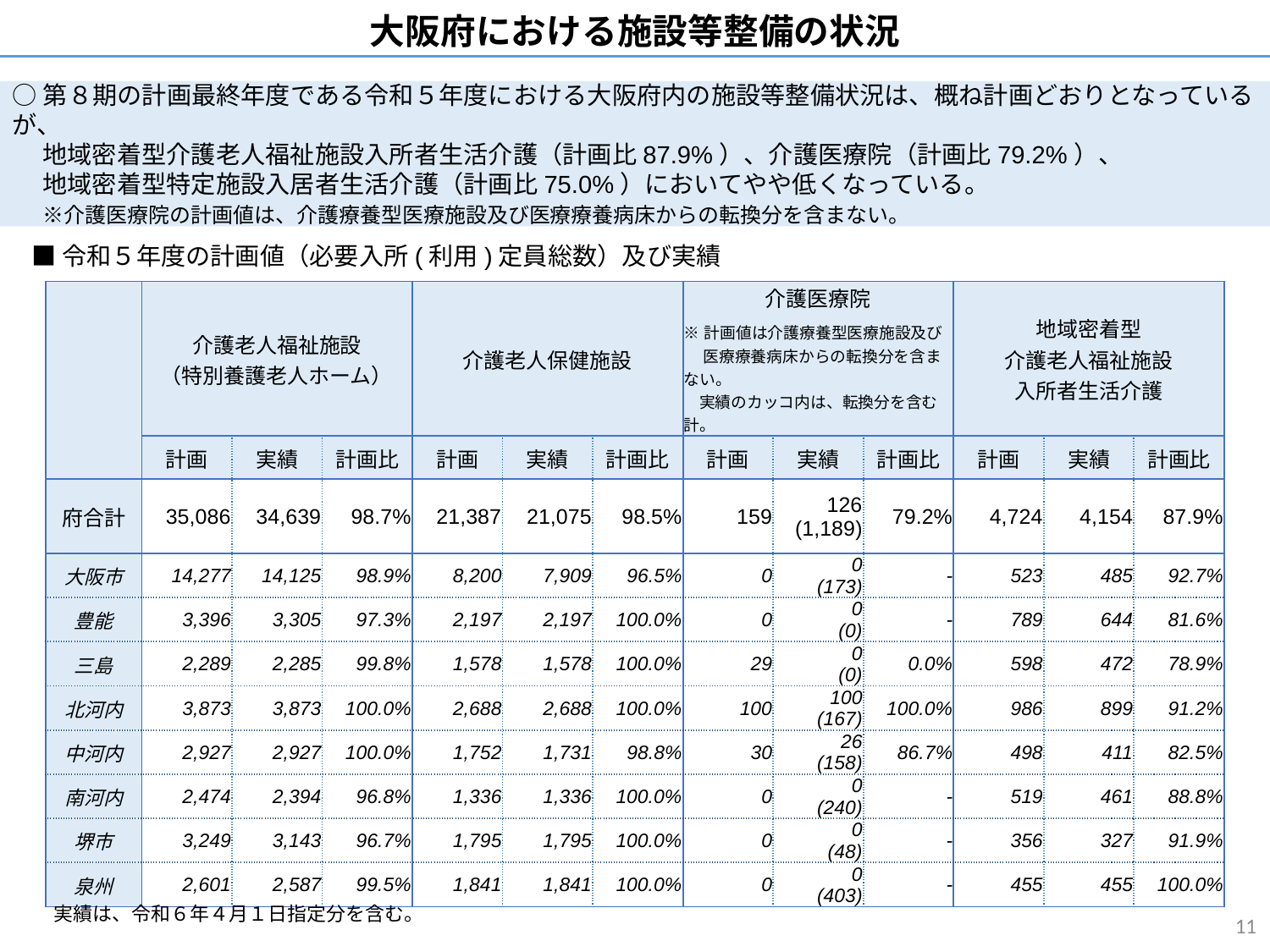

大阪府における施設等整備の状況
○第８期の計画最終年度である令和５年度における大阪府内の施設等整備状況は、概ね計画どおりとなっているが、
　 地域密着型介護老人福祉施設入所者生活介護（計画比87.9%）、介護医療院（計画比79.2%）、
　 地域密着型特定施設入居者生活介護（計画比75.0%）においてやや低くなっている。
　 ※介護医療院の計画値は、介護療養型医療施設及び医療療養病床からの転換分を含まない。
■令和５年度の計画値（必要入所(利用)定員総数）及び実績
|  | 介護老人福祉施設 （特別養護老人ホーム） |  |  | 介護老人保健施設 |  |  | 介護医療院 ※計画値は介護療養型医療施設及び 　 医療療養病床からの転換分を含まない。 実績のカッコ内は、転換分を含む計。 |  |  | 地域密着型 介護老人福祉施設 入所者生活介護 |  |  |
| --- | --- | --- | --- | --- | --- | --- | --- | --- | --- | --- | --- | --- |
|  | 計画 | 実績 | 計画比 | 計画 | 実績 | 計画比 | 計画 | 実績 | 計画比 | 計画 | 実績 | 計画比 |
| 府合計 | 35,086 | 34,639 | 98.7% | 21,387 | 21,075 | 98.5% | 159 | 126 (1,189) | 79.2% | 4,724 | 4,154 | 87.9% |
| 大阪市 | 14,277 | 14,125 | 98.9% | 8,200 | 7,909 | 96.5% | 0 | 0 (173) | - | 523 | 485 | 92.7% |
| 豊能 | 3,396 | 3,305 | 97.3% | 2,197 | 2,197 | 100.0% | 0 | 0 (0) | - | 789 | 644 | 81.6% |
| 三島 | 2,289 | 2,285 | 99.8% | 1,578 | 1,578 | 100.0% | 29 | 0 (0) | 0.0% | 598 | 472 | 78.9% |
| 北河内 | 3,873 | 3,873 | 100.0% | 2,688 | 2,688 | 100.0% | 100 | 100 (167) | 100.0% | 986 | 899 | 91.2% |
| 中河内 | 2,927 | 2,927 | 100.0% | 1,752 | 1,731 | 98.8% | 30 | 26 (158) | 86.7% | 498 | 411 | 82.5% |
| 南河内 | 2,474 | 2,394 | 96.8% | 1,336 | 1,336 | 100.0% | 0 | 0 (240) | - | 519 | 461 | 88.8% |
| 堺市 | 3,249 | 3,143 | 96.7% | 1,795 | 1,795 | 100.0% | 0 | 0 (48) | - | 356 | 327 | 91.9% |
| 泉州 | 2,601 | 2,587 | 99.5% | 1,841 | 1,841 | 100.0% | 0 | 0 (403) | - | 455 | 455 | 100.0% |
実績は、令和６年４月１日指定分を含む。
11